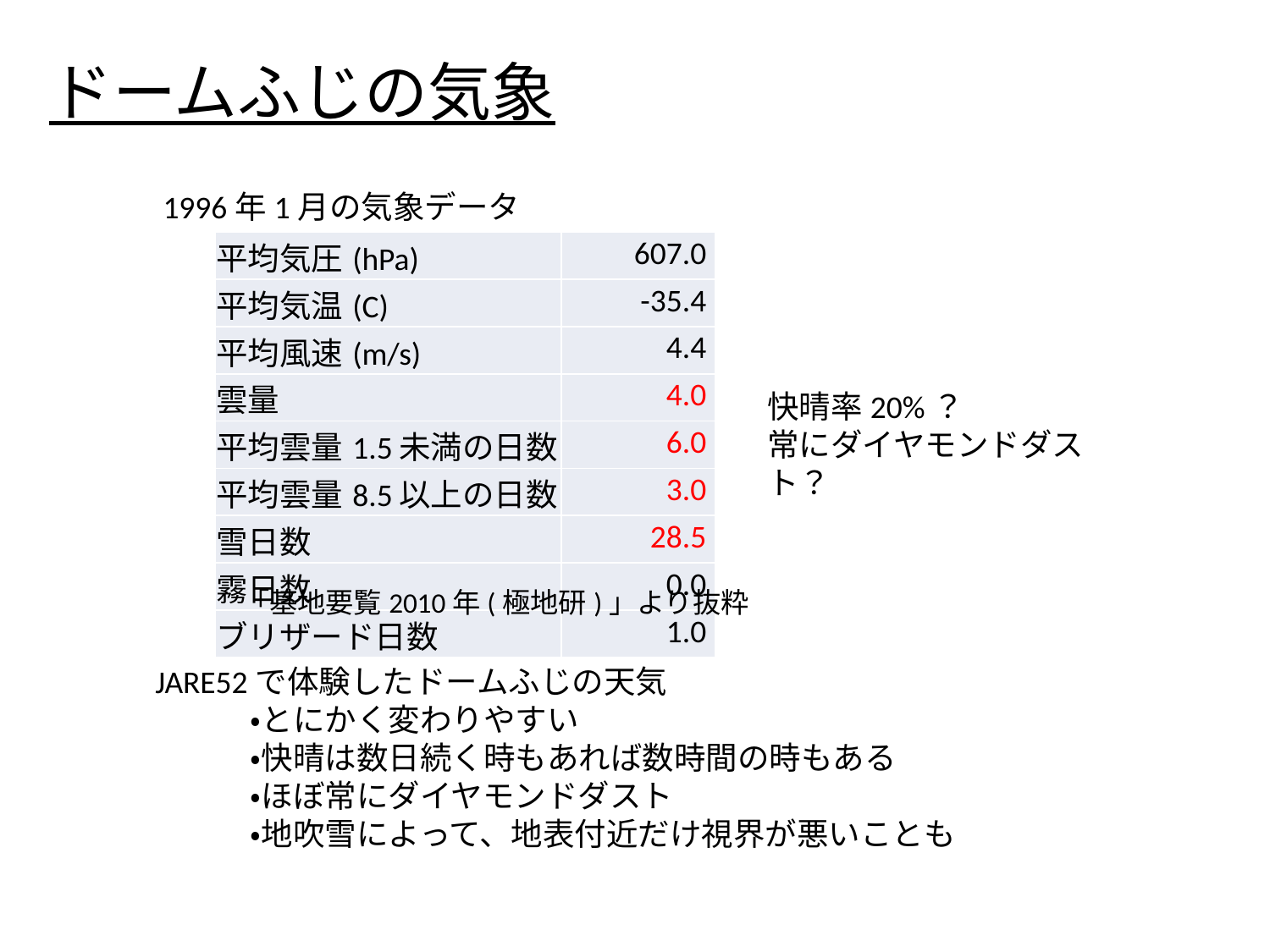

ドームふじの気象
1996年1月の気象データ
| 平均気圧(hPa) | 607.0 |
| --- | --- |
| 平均気温(C) | -35.4 |
| 平均風速(m/s) | 4.4 |
| 雲量 | 4.0 |
| 平均雲量1.5未満の日数 | 6.0 |
| 平均雲量8.5以上の日数 | 3.0 |
| 雪日数 | 28.5 |
| 霧日数 | 0.0 |
| ブリザード日数 | 1.0 |
快晴率20%？
常にダイヤモンドダスト？
「基地要覧2010年(極地研)」より抜粋
JARE52で体験したドームふじの天気
　　　・とにかく変わりやすい
　　　・快晴は数日続く時もあれば数時間の時もある
　　　・ほぼ常にダイヤモンドダスト
　　　・地吹雪によって、地表付近だけ視界が悪いことも